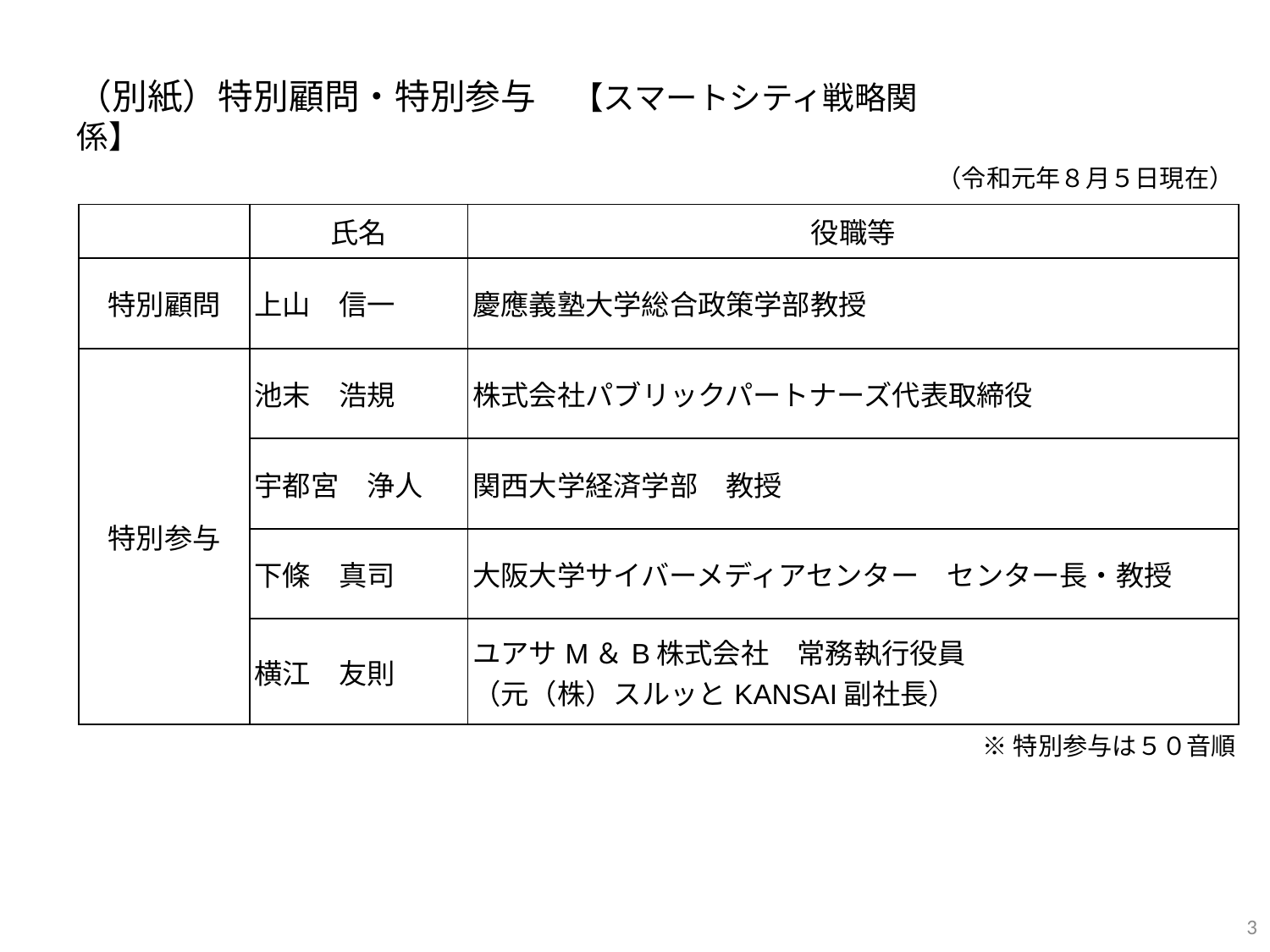

（別紙）特別顧問・特別参与　【スマートシティ戦略関係】
 （令和元年８月５日現在）
|  | 氏名 | 役職等 |
| --- | --- | --- |
| 特別顧問 | 上山　信一 | 慶應義塾大学総合政策学部教授 |
| 特別参与 | 池末　浩規 | 株式会社パブリックパートナーズ代表取締役 |
|  | 宇都宮　浄人 | 関西大学経済学部　教授 |
|  | 下條　真司 | 大阪大学サイバーメディアセンター　センター長・教授 |
|  | 横江　友則 | ユアサM＆B株式会社　常務執行役員 （元（株）スルッとKANSAI副社長） |
 ※特別参与は５０音順
3